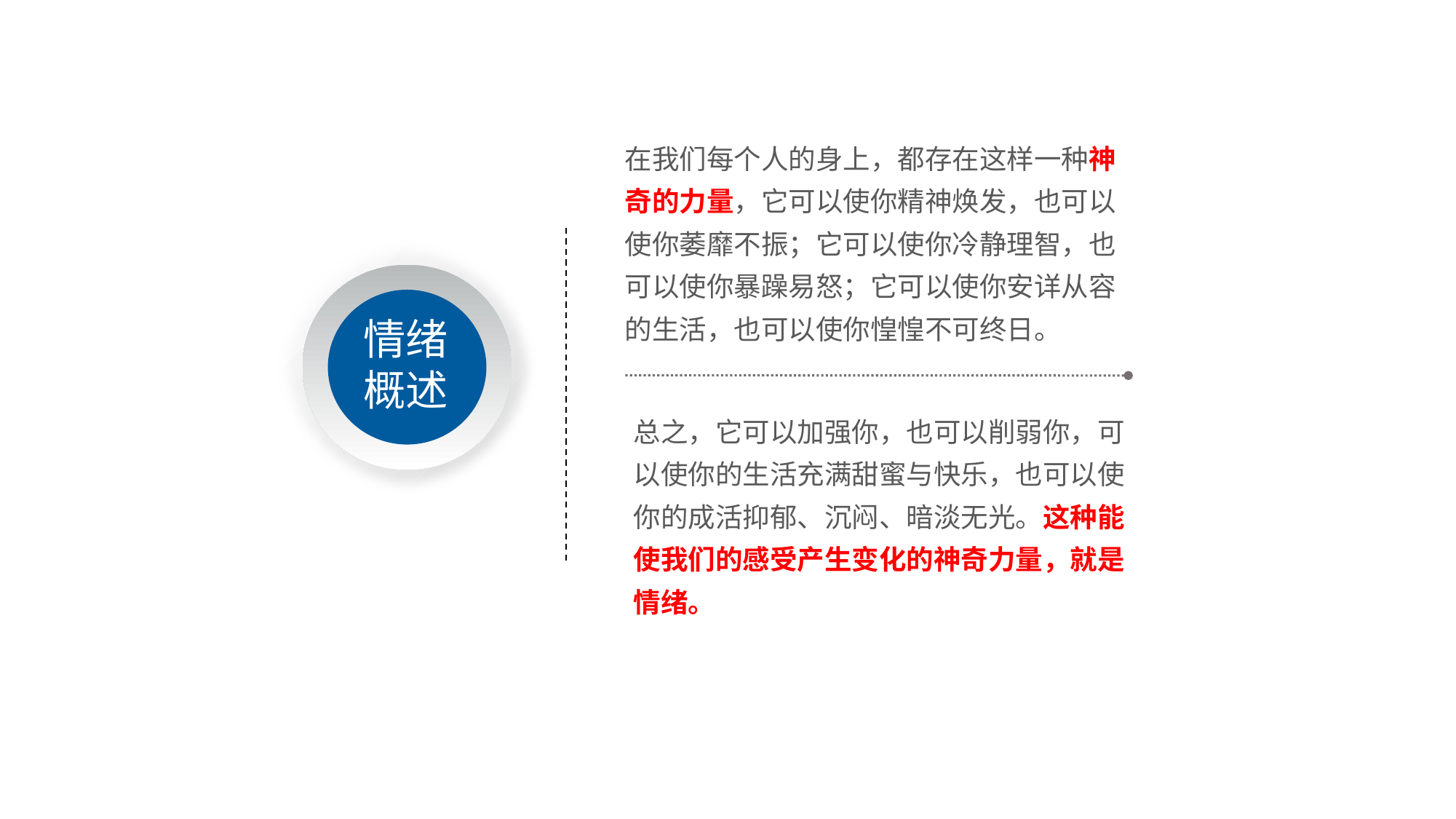

在我们每个人的身上，都存在这样一种神奇的力量，它可以使你精神焕发，也可以使你萎靡不振；它可以使你冷静理智，也可以使你暴躁易怒；它可以使你安详从容的生活，也可以使你惶惶不可终日。

情绪概述
总之，它可以加强你，也可以削弱你，可以使你的生活充满甜蜜与快乐，也可以使你的成活抑郁、沉闷、暗淡无光。这种能使我们的感受产生变化的神奇力量，就是情绪。